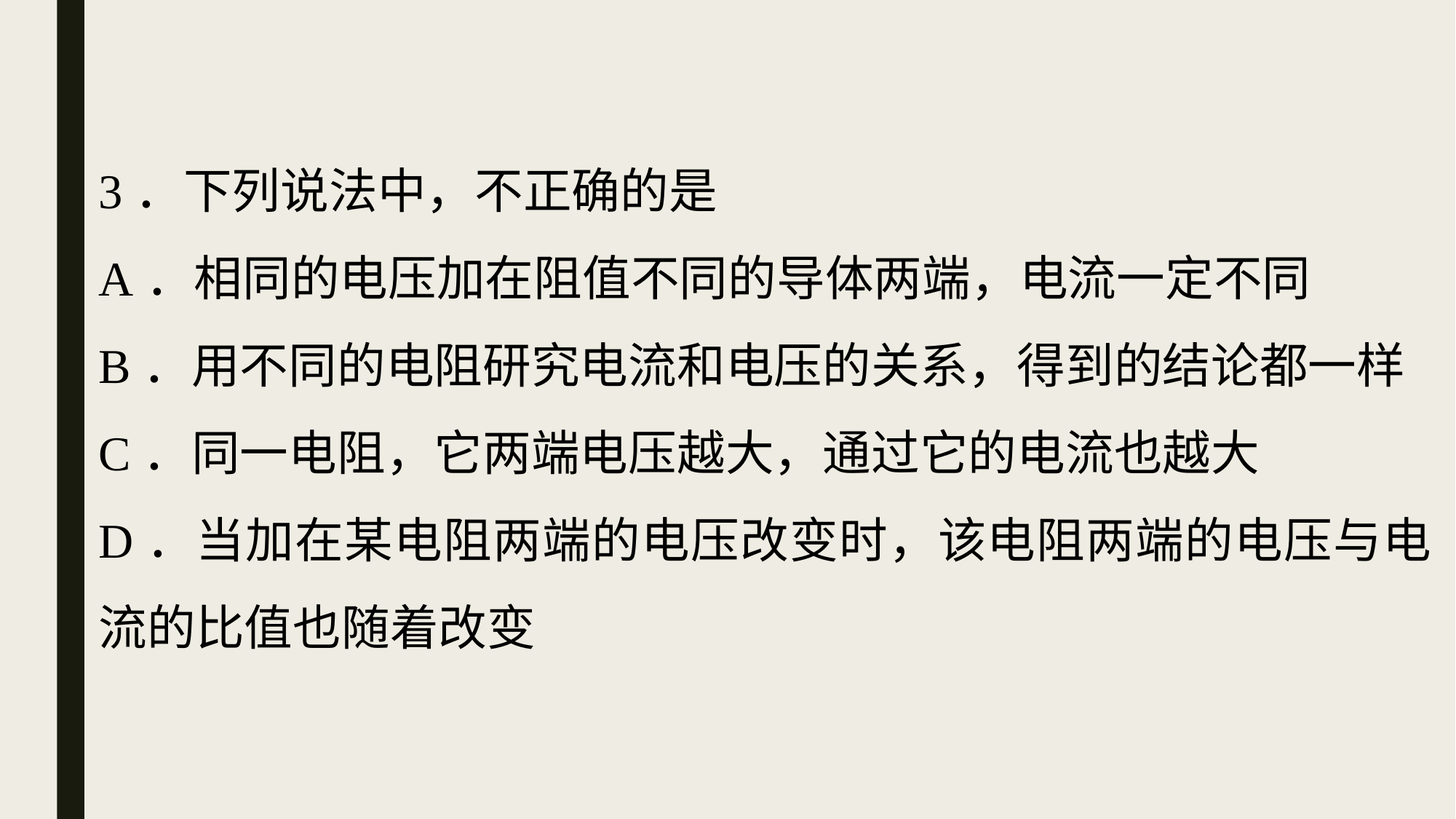

3．下列说法中，不正确的是
A．相同的电压加在阻值不同的导体两端，电流一定不同
B．用不同的电阻研究电流和电压的关系，得到的结论都一样
C．同一电阻，它两端电压越大，通过它的电流也越大
D．当加在某电阻两端的电压改变时，该电阻两端的电压与电流的比值也随着改变